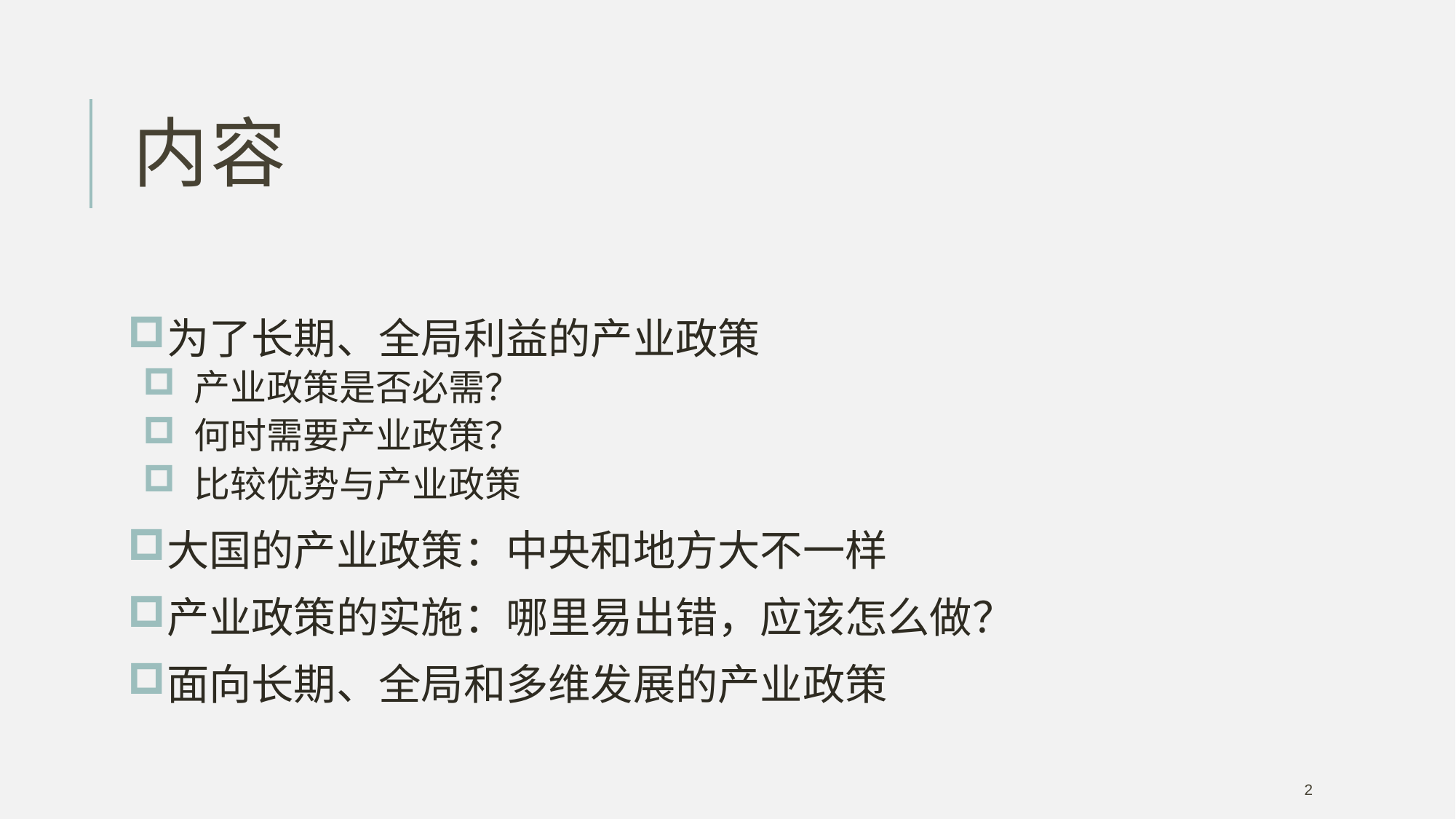

# 内容
为了长期、全局利益的产业政策
 产业政策是否必需？
 何时需要产业政策？
 比较优势与产业政策
大国的产业政策：中央和地方大不一样
产业政策的实施：哪里易出错，应该怎么做？
面向长期、全局和多维发展的产业政策
2